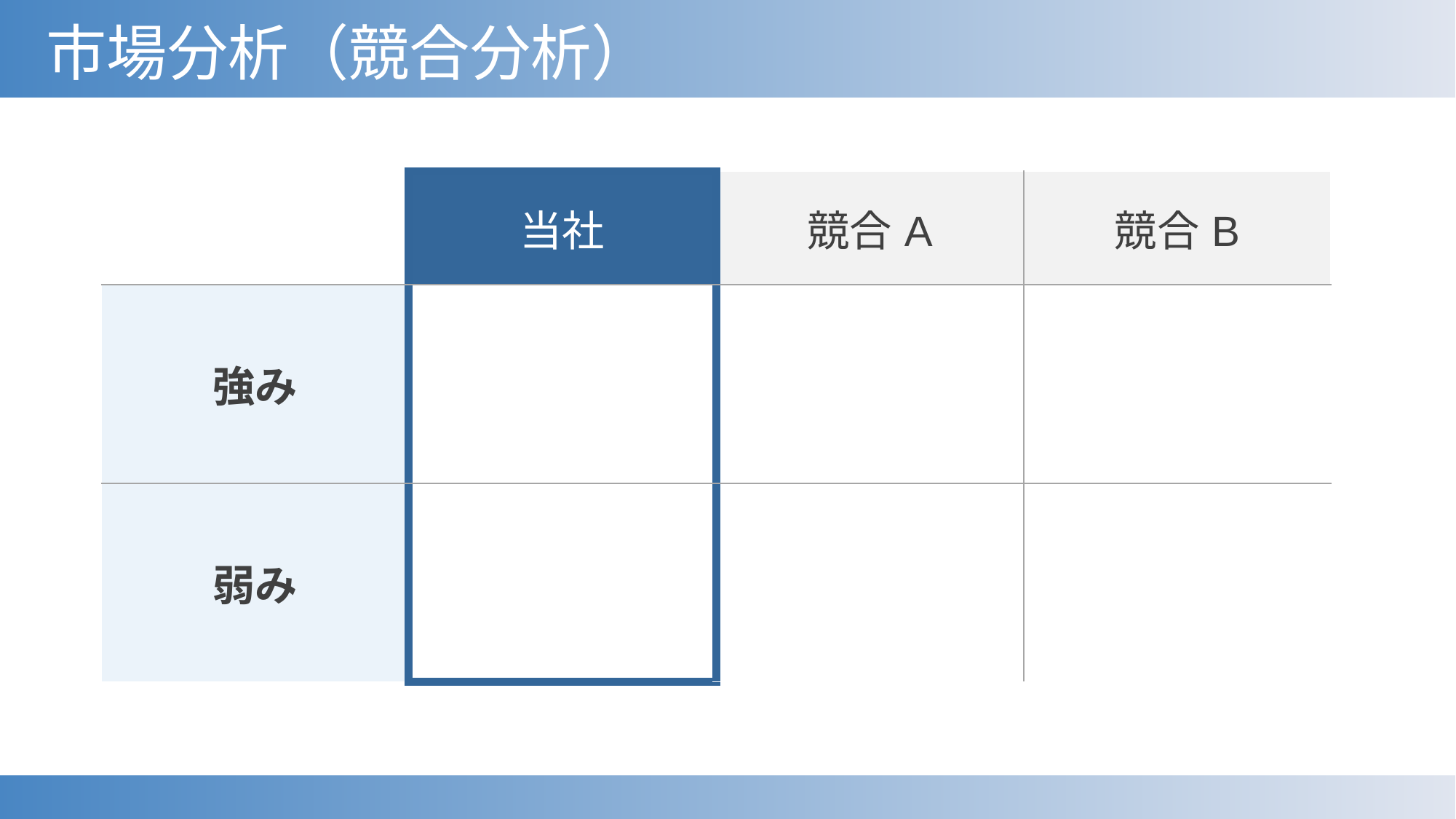

# 市場分析（競合分析）
|  | 当社 | 競合A | 競合B |
| --- | --- | --- | --- |
| 強み |  |  |  |
| 弱み |  |  |  |